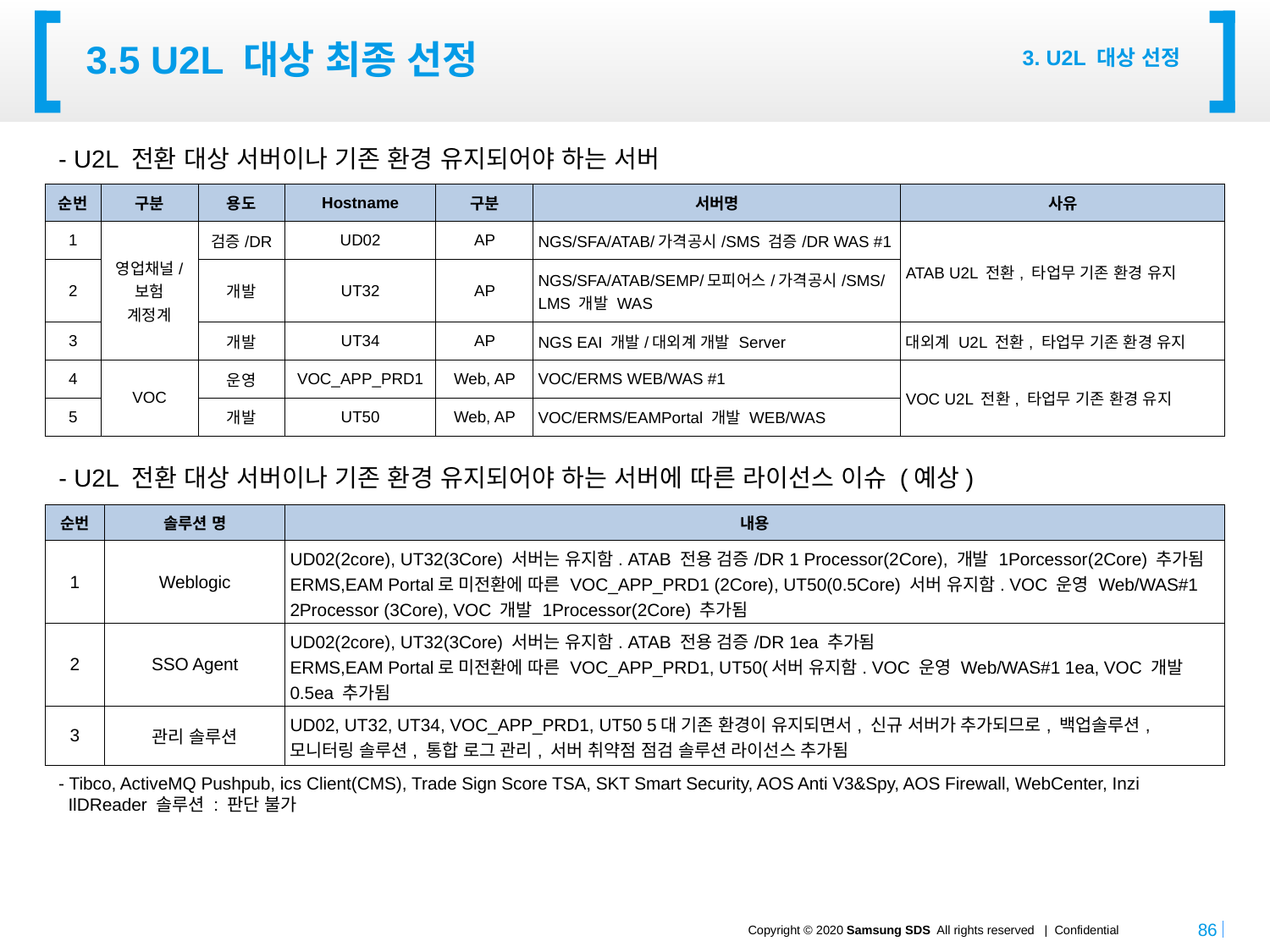

# 3.5 u2l 대상 최종 선정
3. U2L 대상 선정
- U2L 전환 대상 서버이나 기존 환경 유지되어야 하는 서버
| 순번 | 구분 | 용도 | Hostname | 구분 | 서버명 | 사유 |
| --- | --- | --- | --- | --- | --- | --- |
| 1 | 영업채널/ 보험 계정계 | 검증/DR | UD02 | AP | NGS/SFA/ATAB/가격공시/SMS 검증/DR WAS #1 | ATAB U2L 전환, 타업무 기존 환경 유지 |
| 2 |  | 개발 | UT32 | AP | NGS/SFA/ATAB/SEMP/모피어스/가격공시/SMS/LMS 개발 WAS |  |
| 3 |  | 개발 | UT34 | AP | NGS EAI 개발/대외계 개발 Server | 대외계 U2L 전환, 타업무 기존 환경 유지 |
| 4 | VOC | 운영 | VOC\_APP\_PRD1 | Web, AP | VOC/ERMS WEB/WAS #1 | VOC U2L 전환, 타업무 기존 환경 유지 |
| 5 |  | 개발 | UT50 | Web, AP | VOC/ERMS/EAMPortal 개발 WEB/WAS |  |
- U2L 전환 대상 서버이나 기존 환경 유지되어야 하는 서버에 따른 라이선스 이슈 (예상)
| 순번 | 솔루션 명 | 내용 |
| --- | --- | --- |
| 1 | Weblogic | UD02(2core), UT32(3Core) 서버는 유지함. ATAB 전용 검증/DR 1 Processor(2Core), 개발 1Porcessor(2Core) 추가됨 ERMS,EAM Portal로 미전환에 따른 VOC\_APP\_PRD1 (2Core), UT50(0.5Core) 서버 유지함. VOC 운영 Web/WAS#1 2Processor (3Core), VOC 개발 1Processor(2Core) 추가됨 |
| 2 | SSO Agent | UD02(2core), UT32(3Core) 서버는 유지함. ATAB 전용 검증/DR 1ea 추가됨 ERMS,EAM Portal로 미전환에 따른 VOC\_APP\_PRD1, UT50(서버 유지함. VOC 운영 Web/WAS#1 1ea, VOC 개발 0.5ea 추가됨 |
| 3 | 관리 솔루션 | UD02, UT32, UT34, VOC\_APP\_PRD1, UT50 5대 기존 환경이 유지되면서, 신규 서버가 추가되므로, 백업솔루션, 모니터링 솔루션, 통합 로그 관리, 서버 취약점 점검 솔루션 라이선스 추가됨 |
- Tibco, ActiveMQ Pushpub, ics Client(CMS), Trade Sign Score TSA, SKT Smart Security, AOS Anti V3&Spy, AOS Firewall, WebCenter, Inzi
  IlDReader 솔루션 : 판단 불가